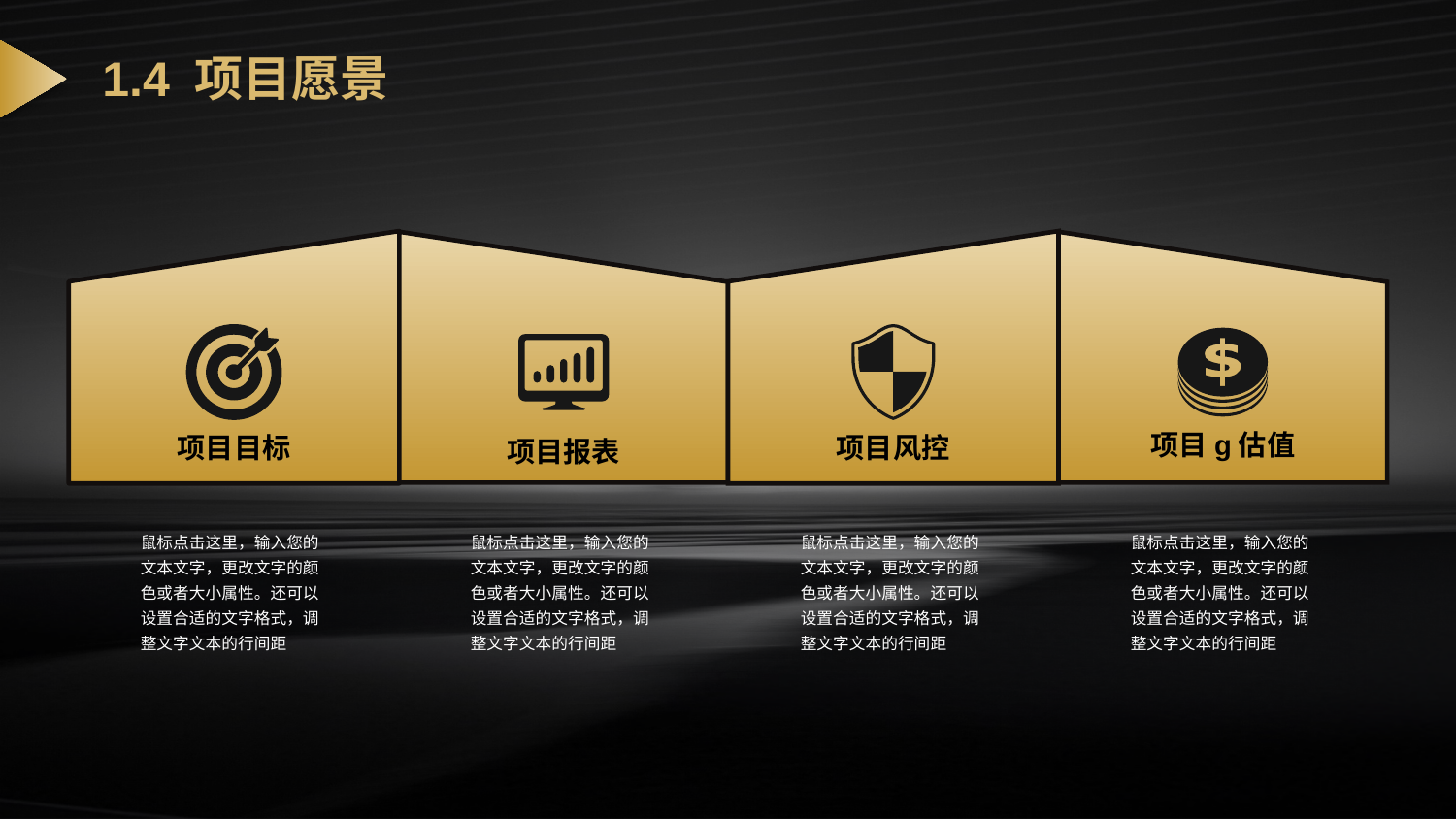

# 1.4 项目愿景

项目报表
项目g估值
项目目标
项目风控
鼠标点击这里，输入您的文本文字，更改文字的颜色或者大小属性。还可以设置合适的文字格式，调整文字文本的行间距
鼠标点击这里，输入您的文本文字，更改文字的颜色或者大小属性。还可以设置合适的文字格式，调整文字文本的行间距
鼠标点击这里，输入您的文本文字，更改文字的颜色或者大小属性。还可以设置合适的文字格式，调整文字文本的行间距
鼠标点击这里，输入您的文本文字，更改文字的颜色或者大小属性。还可以设置合适的文字格式，调整文字文本的行间距